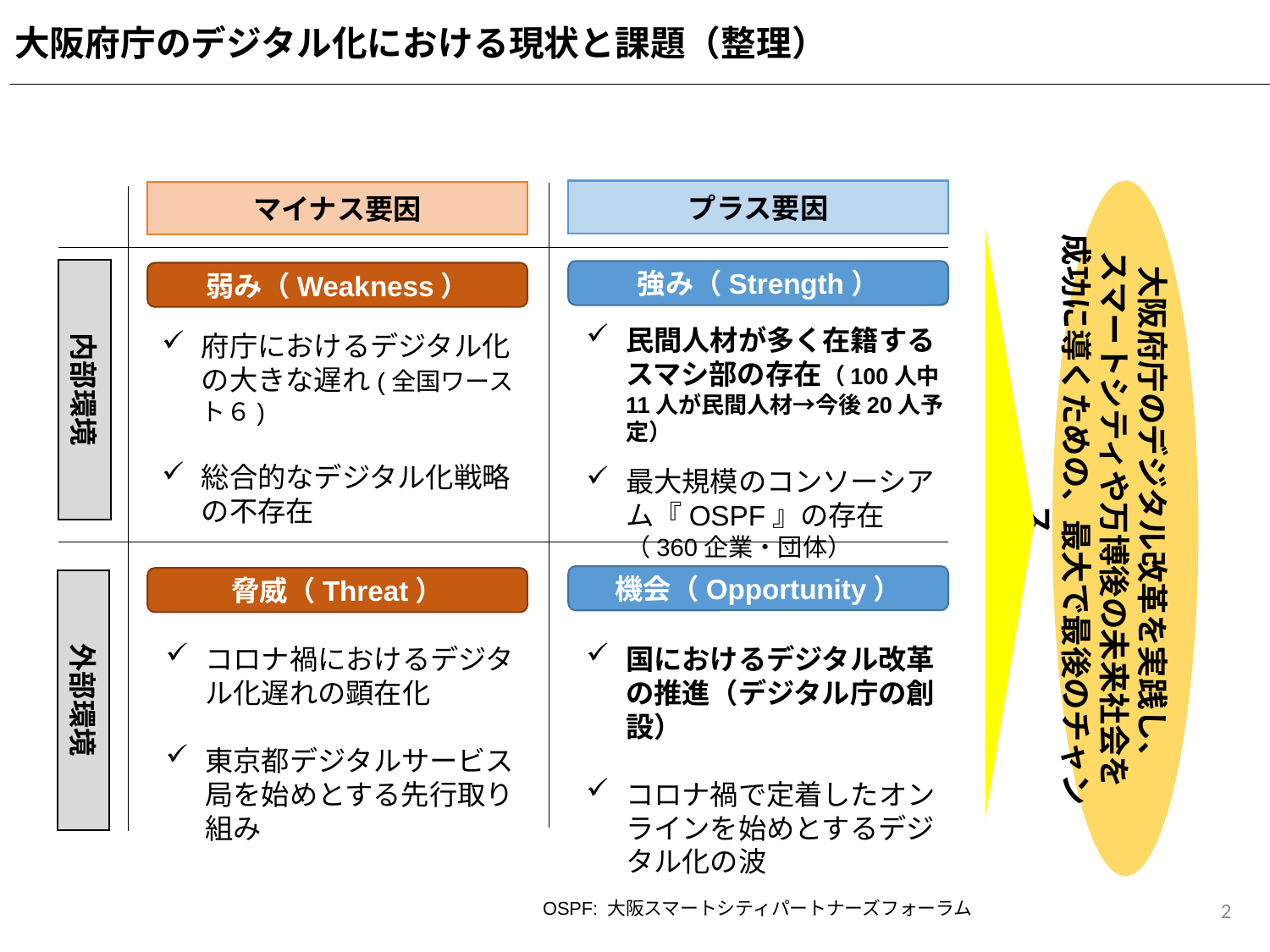

大阪府庁のデジタル化における現状と課題（整理）
プラス要因

マイナス要因
大阪府庁のデジタル改革を実践し、
スマートシティや万博後の未来社会を
成功に導くための、最大で最後のチャンス
内部環境
強み（Strength）
弱み（Weakness）
民間人材が多く在籍するスマシ部の存在（100人中11人が民間人材→今後20人予定）

最大規模のコンソーシアム『OSPF』の存在（360企業・団体）
府庁におけるデジタル化の大きな遅れ(全国ワースト６)

総合的なデジタル化戦略の不存在

機会（Opportunity）
脅威（Threat）
外部環境
コロナ禍におけるデジタル化遅れの顕在化

東京都デジタルサービス局を始めとする先行取り組み
国におけるデジタル改革の推進（デジタル庁の創設）

コロナ禍で定着したオンラインを始めとするデジタル化の波
2
OSPF: 大阪スマートシティパートナーズフォーラム